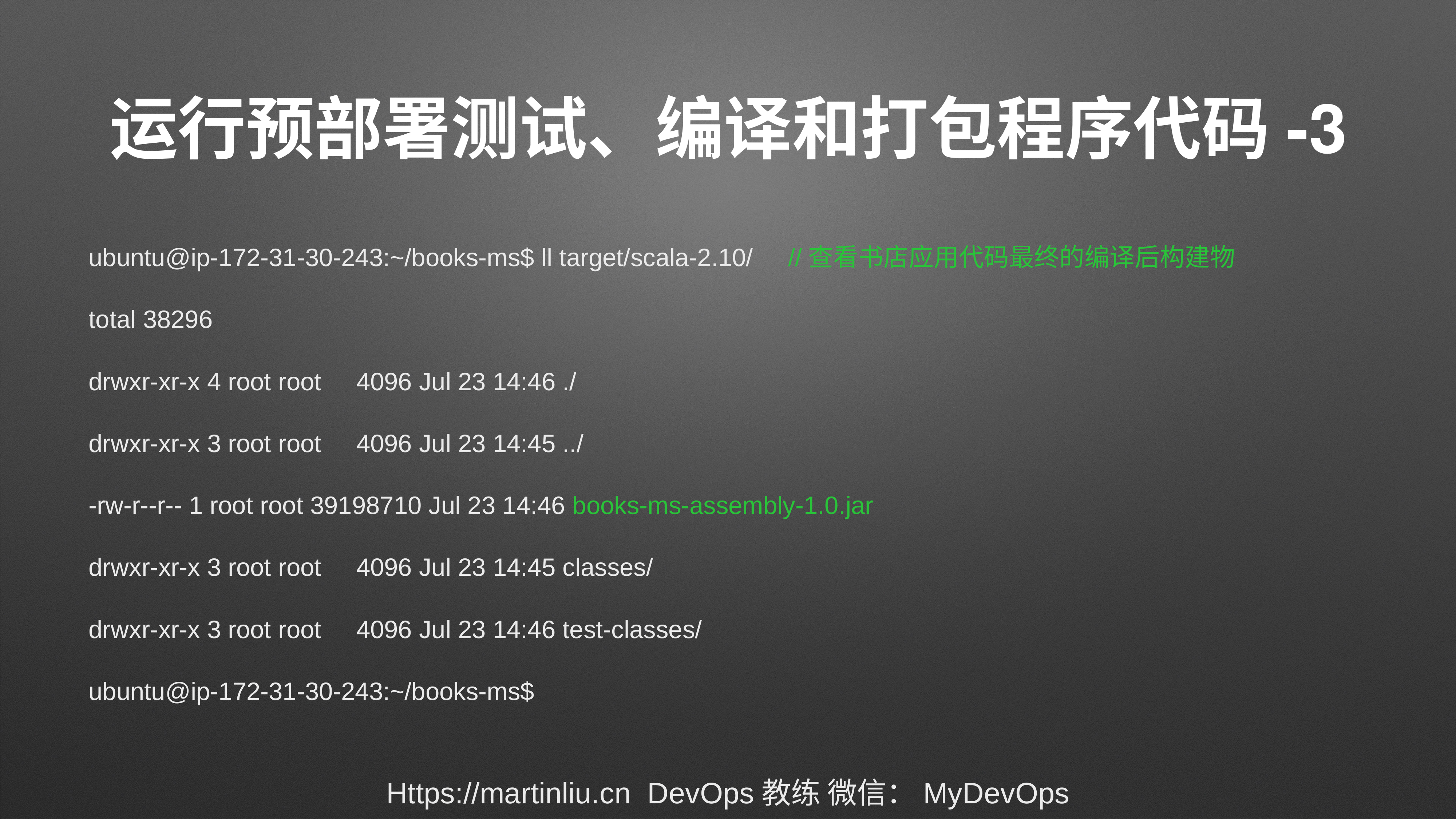

# 运行预部署测试、编译和打包程序代码-3
ubuntu@ip-172-31-30-243:~/books-ms$ ll target/scala-2.10/     //查看书店应用代码最终的编译后构建物
total 38296
drwxr-xr-x 4 root root     4096 Jul 23 14:46 ./
drwxr-xr-x 3 root root     4096 Jul 23 14:45 ../
-rw-r--r-- 1 root root 39198710 Jul 23 14:46 books-ms-assembly-1.0.jar
drwxr-xr-x 3 root root     4096 Jul 23 14:45 classes/
drwxr-xr-x 3 root root     4096 Jul 23 14:46 test-classes/
ubuntu@ip-172-31-30-243:~/books-ms$